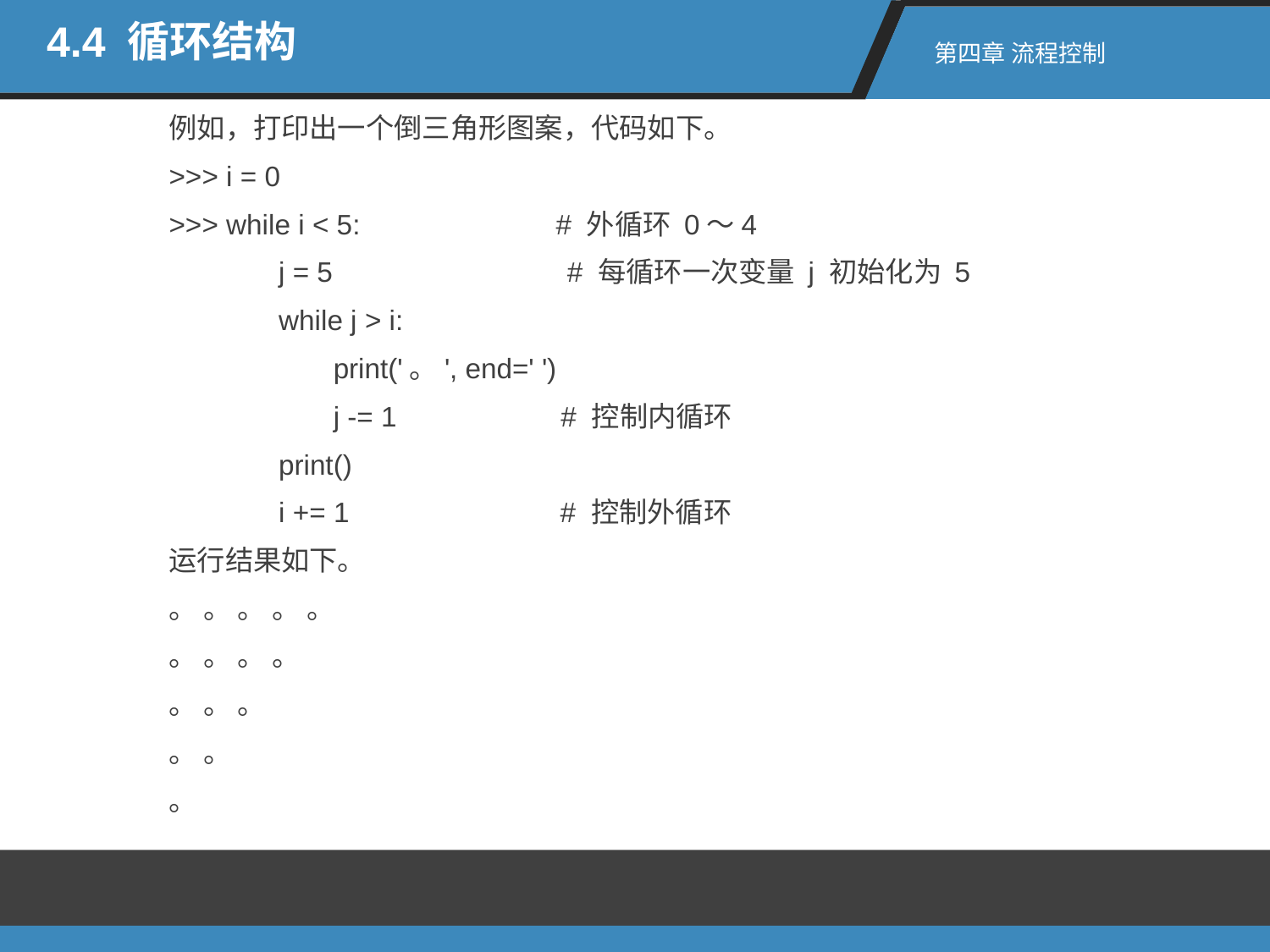

4.4 循环结构
第四章 流程控制
例如，打印出一个倒三角形图案，代码如下。
>>> i = 0
>>> while i < 5:                         # 外循环 0～4
              j = 5                              # 每循环一次变量 j 初始化为 5
              while j > i:
                     print('。', end=' ')
                     j -= 1                     # 控制内循环
              print()
              i += 1                           # 控制外循环
运行结果如下。
。 。 。 。 。
。 。 。 。
。 。 。
。 。
。